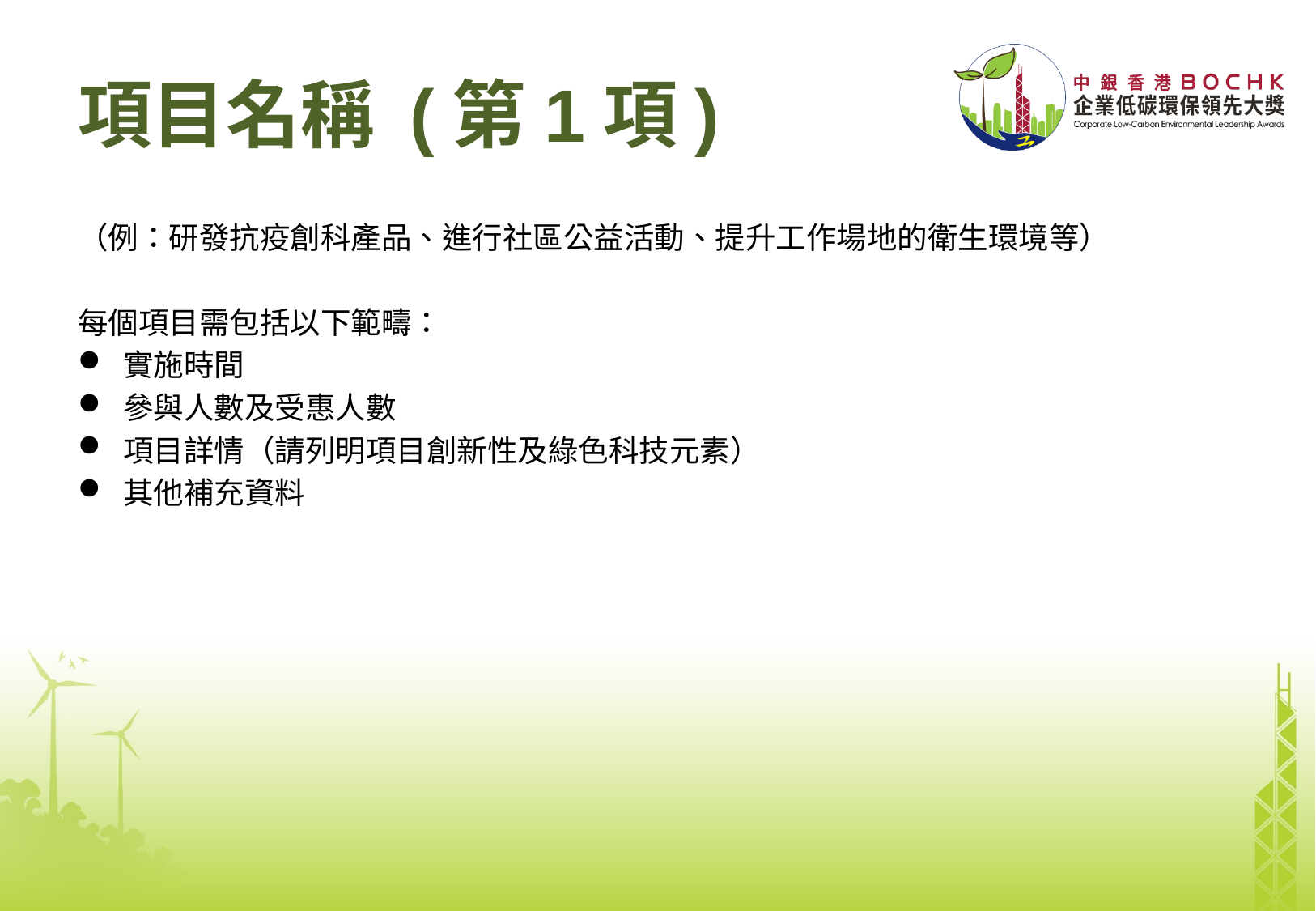

# 項目名稱 (第1項)
（例：研發抗疫創科產品、進行社區公益活動、提升工作場地的衛生環境等）

每個項目需包括以下範疇：
實施時間
參與人數及受惠人數
項目詳情（請列明項目創新性及綠色科技元素）
其他補充資料